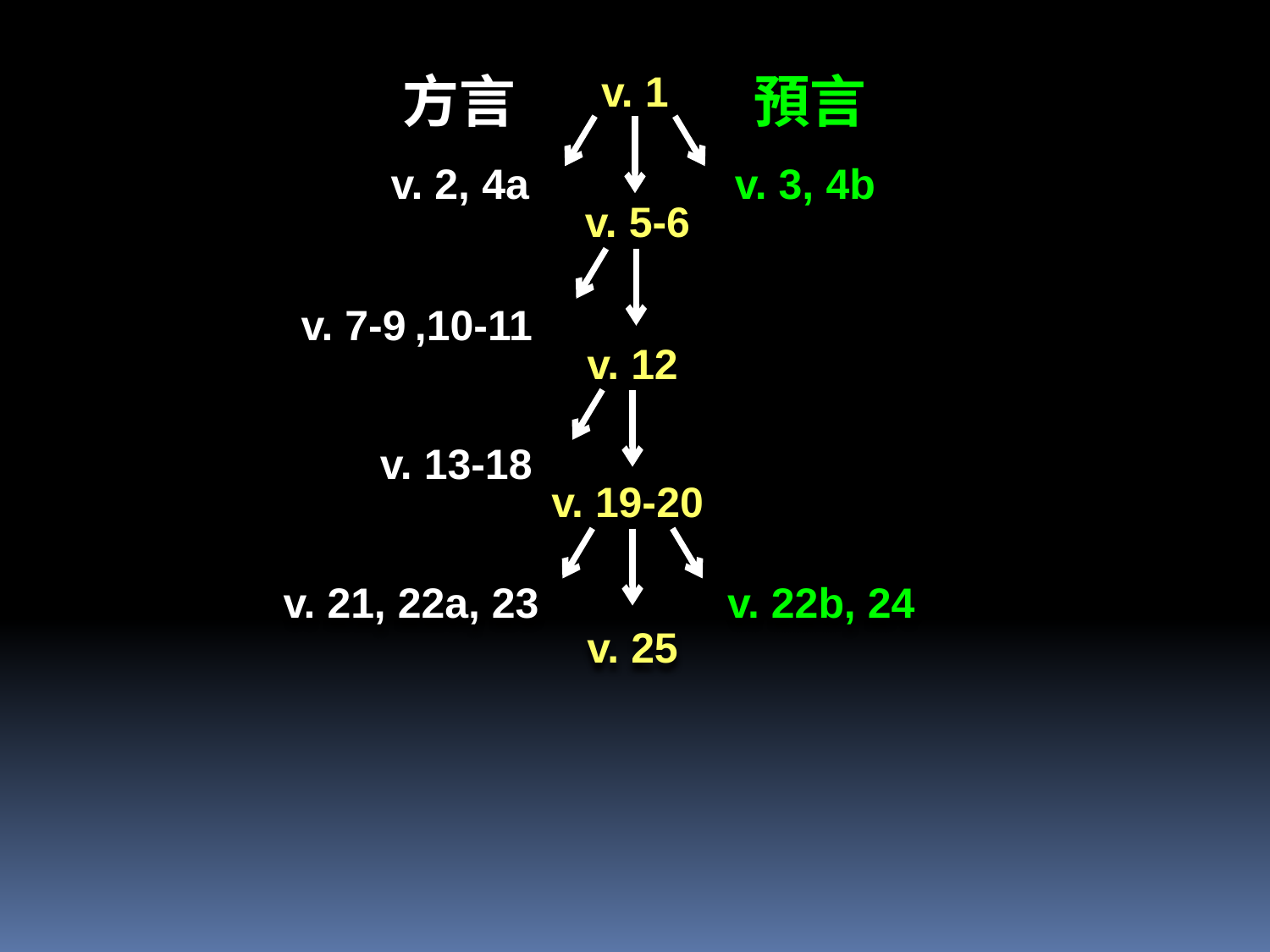

方言
v. 1
預言
v. 2, 4a
v. 3, 4b
v. 5-6
v. 7-9
,10-11
v. 12
v. 13-18
v. 19-20
v. 21, 22a, 23
v. 22b, 24
v. 25